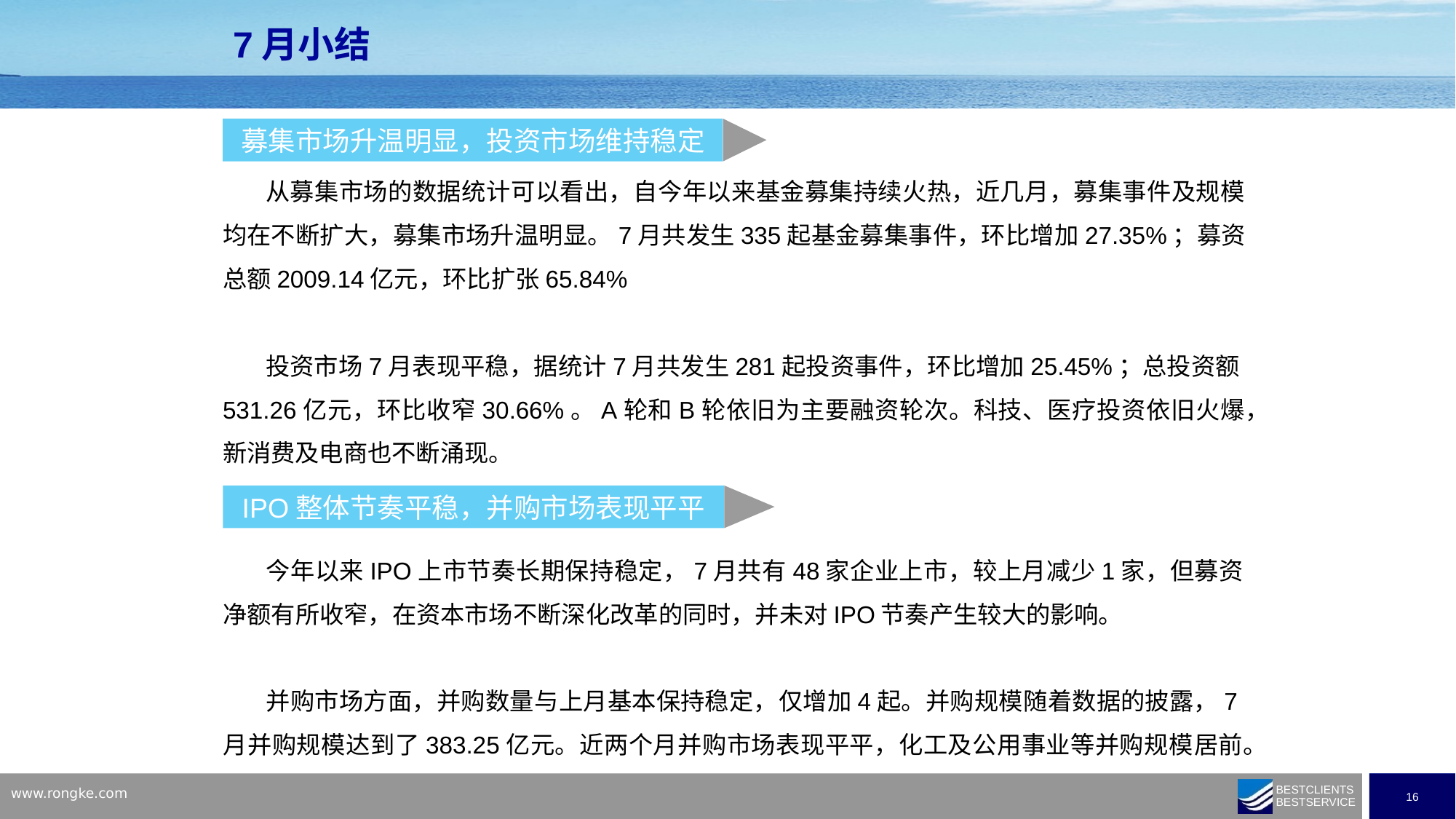

7月小结
募集市场升温明显，投资市场维持稳定

从募集市场的数据统计可以看出，自今年以来基金募集持续火热，近几月，募集事件及规模均在不断扩大，募集市场升温明显。7月共发生335起基金募集事件，环比增加27.35%；募资总额2009.14亿元，环比扩张65.84%

投资市场7月表现平稳，据统计7月共发生281起投资事件，环比增加25.45%；总投资额531.26亿元，环比收窄30.66%。A轮和B轮依旧为主要融资轮次。科技、医疗投资依旧火爆，新消费及电商也不断涌现。
IPO整体节奏平稳，并购市场表现平平

今年以来IPO上市节奏长期保持稳定，7月共有48家企业上市，较上月减少1家，但募资净额有所收窄，在资本市场不断深化改革的同时，并未对IPO节奏产生较大的影响。

并购市场方面，并购数量与上月基本保持稳定，仅增加4起。并购规模随着数据的披露，7月并购规模达到了383.25亿元。近两个月并购市场表现平平，化工及公用事业等并购规模居前。